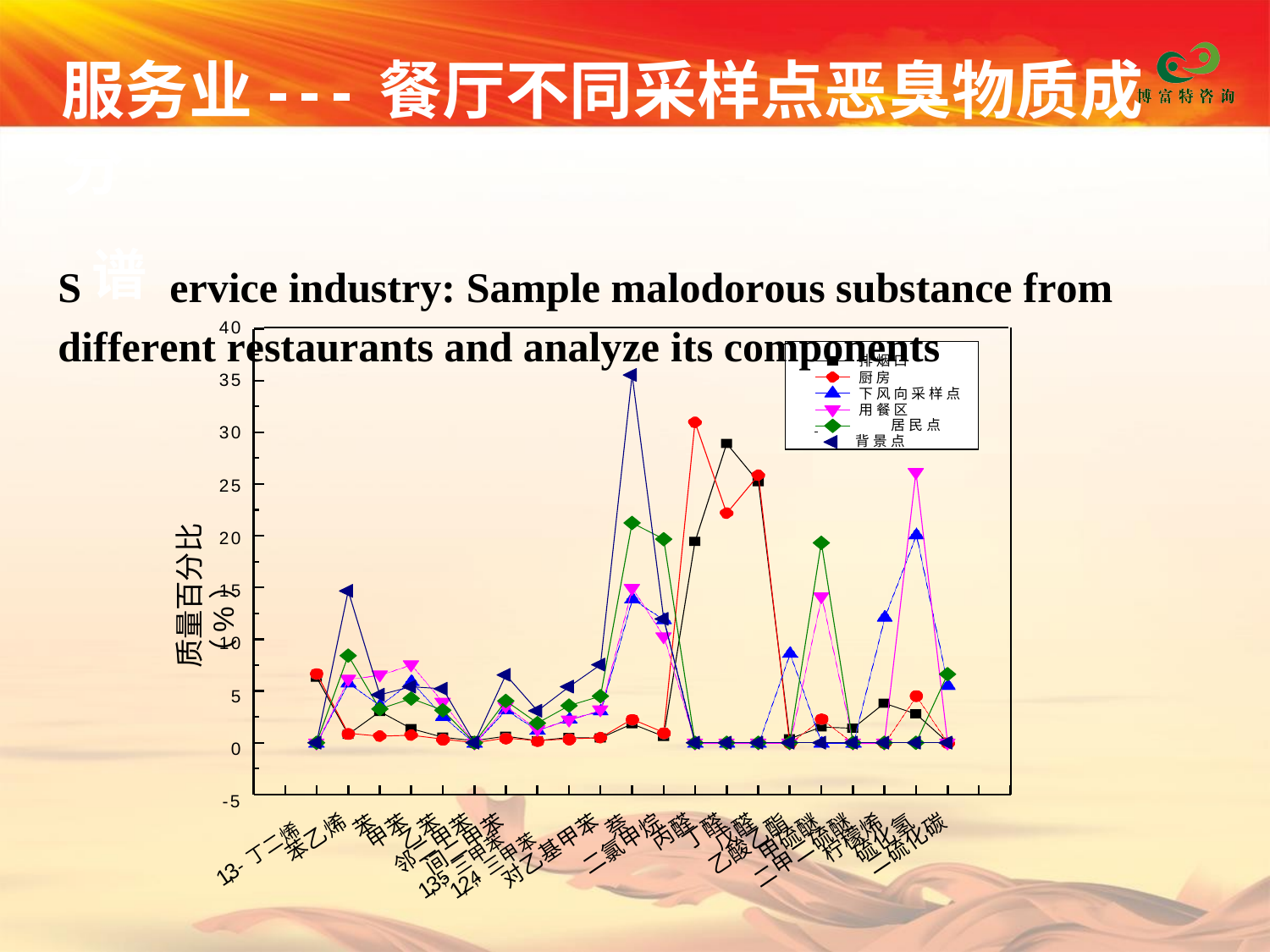

# 服务业---餐厅不同采样点恶臭物质成分
S谱ervice industry: Sample malodorous substance from different restaurants and analyze its components
40

35

30

25

20

15

10

5

0

-5

排烟口 厨房
下风向采样点 用餐区
 	 居民点
背景点

质量百分比（%）

苯
萘
甲苯
乙苯
丙醛
丁醛
戊醛
苯乙烯
甲硫醚
柠檬烯
硫化氢
邻二甲苯
间二甲苯
二氯甲烷
乙酸乙酯
二硫化碳
对乙基甲苯
二甲二硫醚
1,3-丁二烯
1,3,5-三甲苯
1,2,4-三甲苯